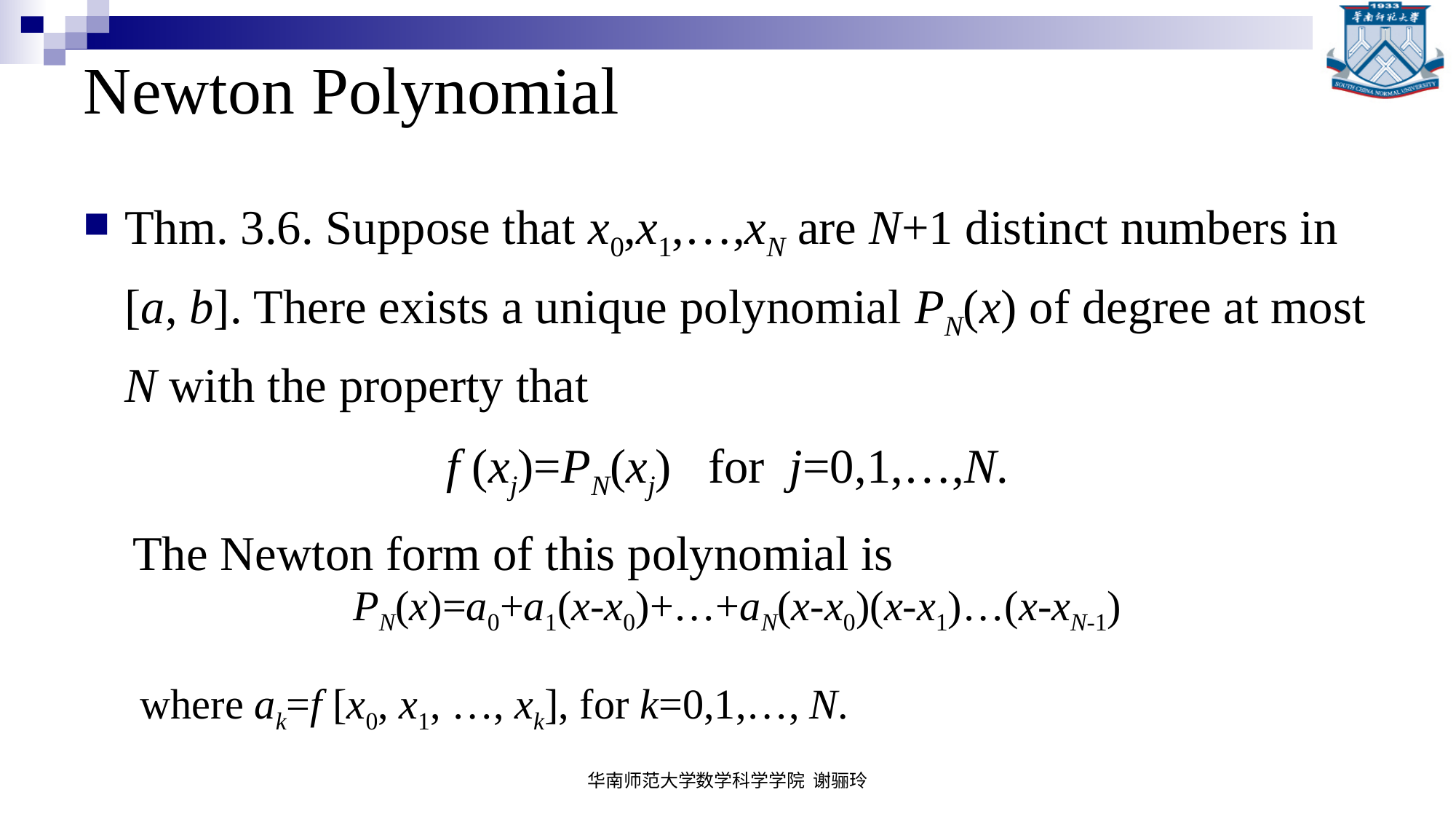

# Newton Polynomial
Thm. 3.6. Suppose that x0,x1,…,xN are N+1 distinct numbers in [a, b]. There exists a unique polynomial PN(x) of degree at most N with the property that
f (xj)=PN(xj)   for  j=0,1,…,N.
    The Newton form of this polynomial is

PN(x)=a0+a1(x-x0)+…+aN(x-x0)(x-x1)…(x-xN-1)
where ak=f [x0, x1, …, xk], for k=0,1,…, N.
华南师范大学数学科学学院  谢骊玲